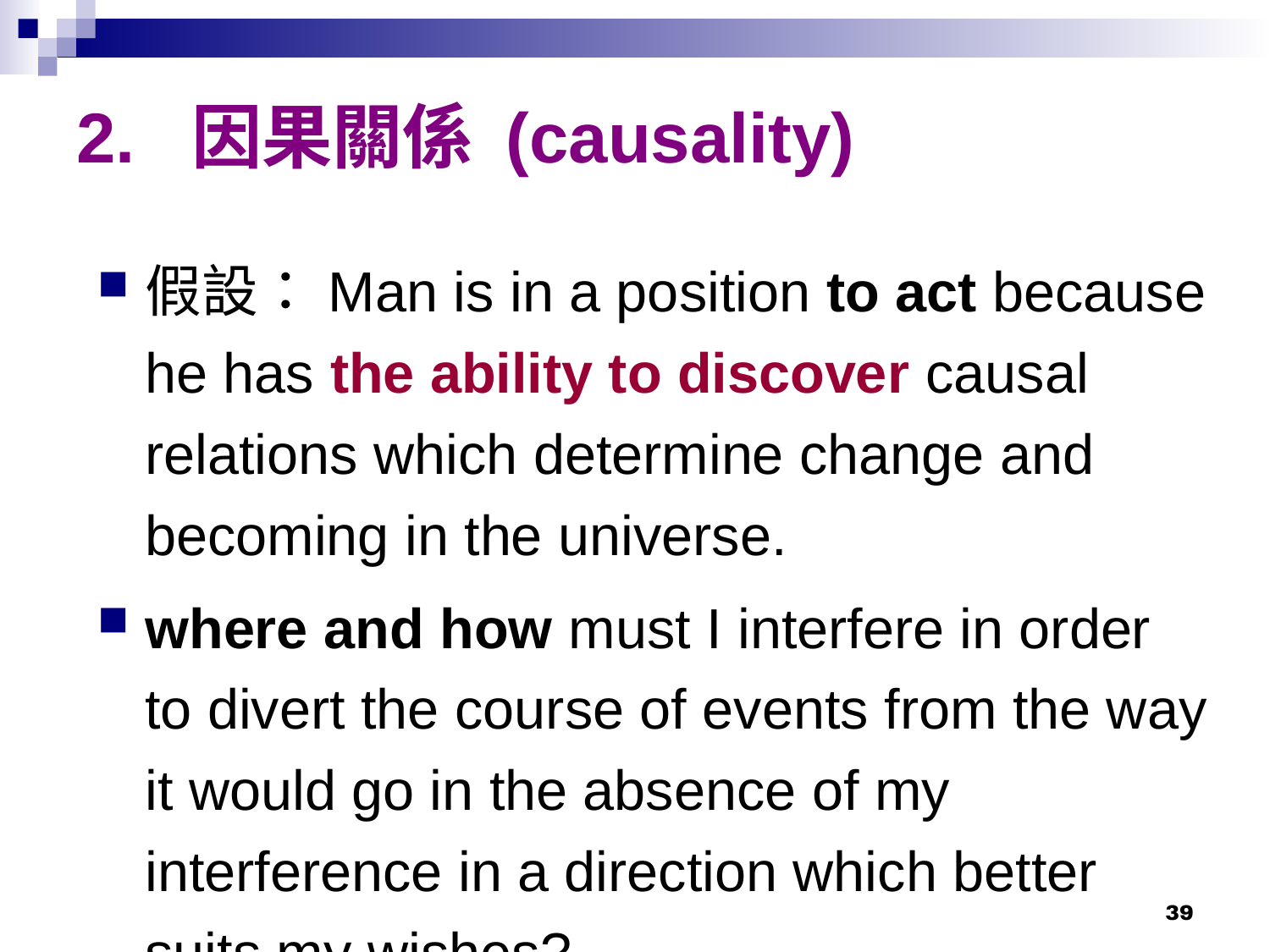

# 2.  因果關係 (causality)
假設：Man is in a position to act because he has the ability to discover causal relations which determine change and becoming in the universe.
where and how must I interfere in order to divert the course of events from the way it would go in the absence of my interference in a direction which better suits my wishes?
39